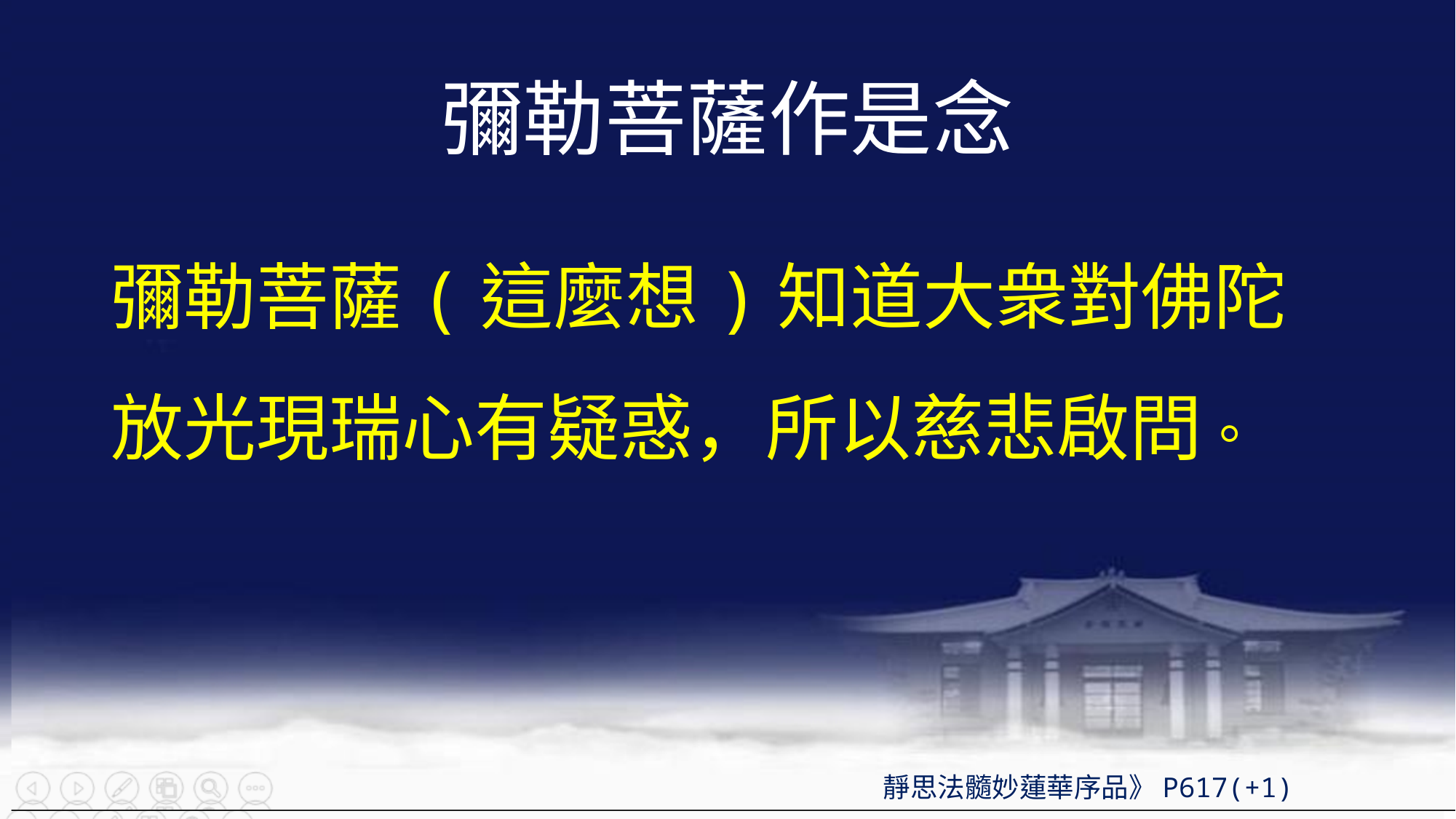

# 彌勒菩薩作是念
彌勒菩薩(這麼想)知道大衆對佛陀放光現瑞心有疑惑，所以慈悲啟問。
靜思法髓妙蓮華序品》P617(+1)